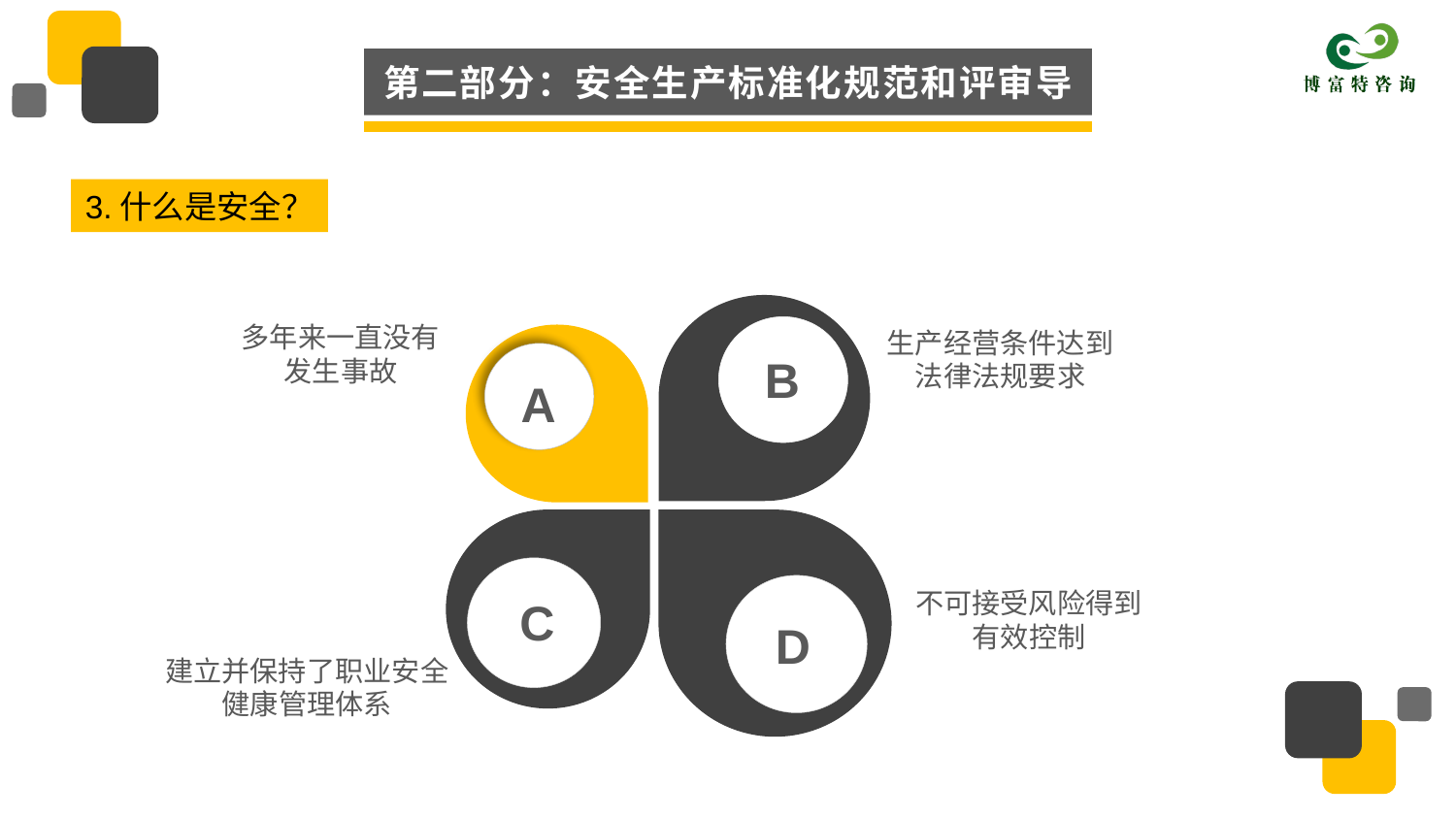

第二部分：安全生产标准化规范和评审导
3.什么是安全？

B

A

D

C
多年来一直没有
发生事故
生产经营条件达到
法律法规要求
不可接受风险得到
有效控制
建立并保持了职业安全
健康管理体系